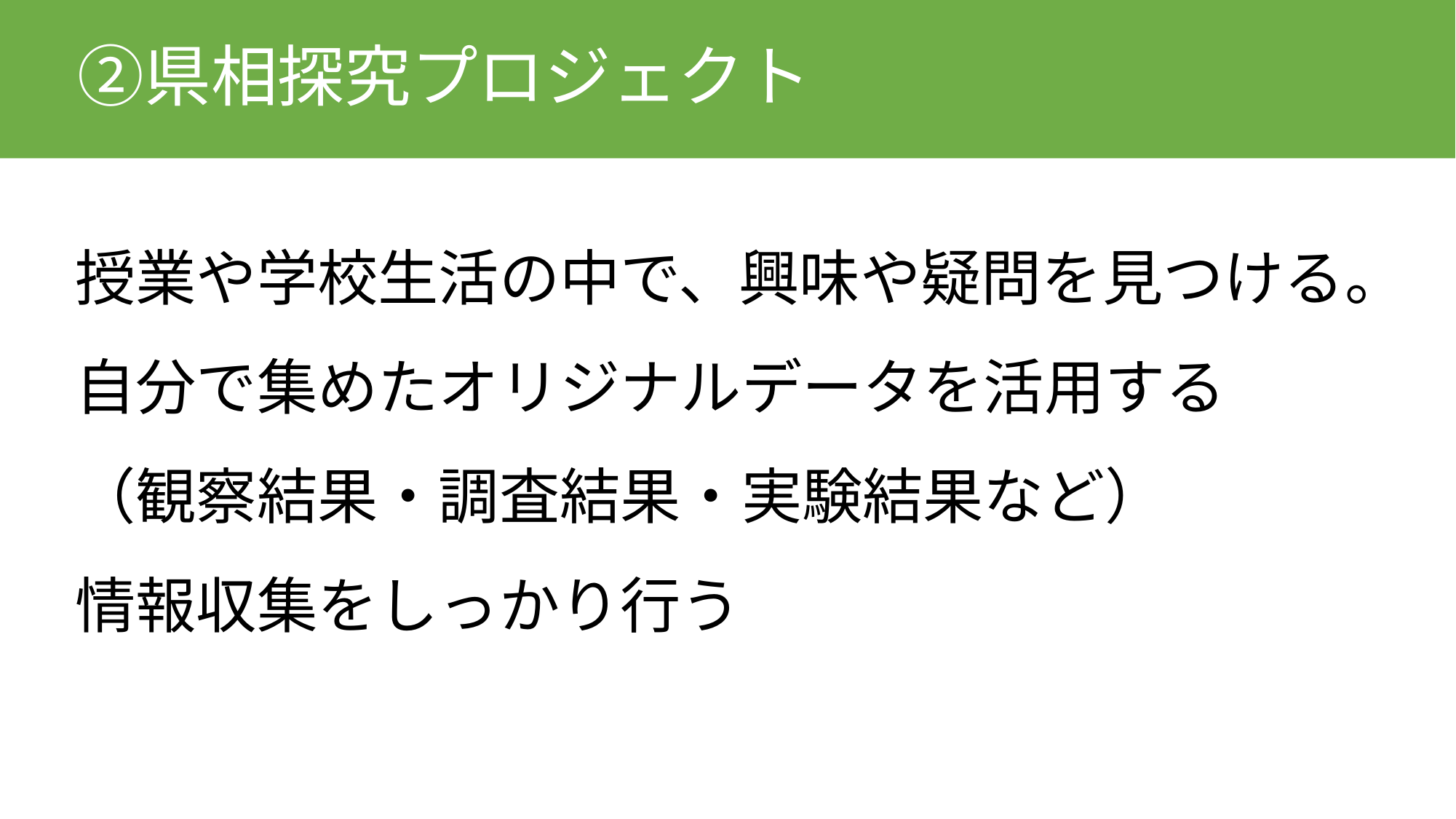

# ②県相探究プロジェクト
授業や学校生活の中で、興味や疑問を見つける。
自分で集めたオリジナルデータを活用する
（観察結果・調査結果・実験結果など）
情報収集をしっかり行う